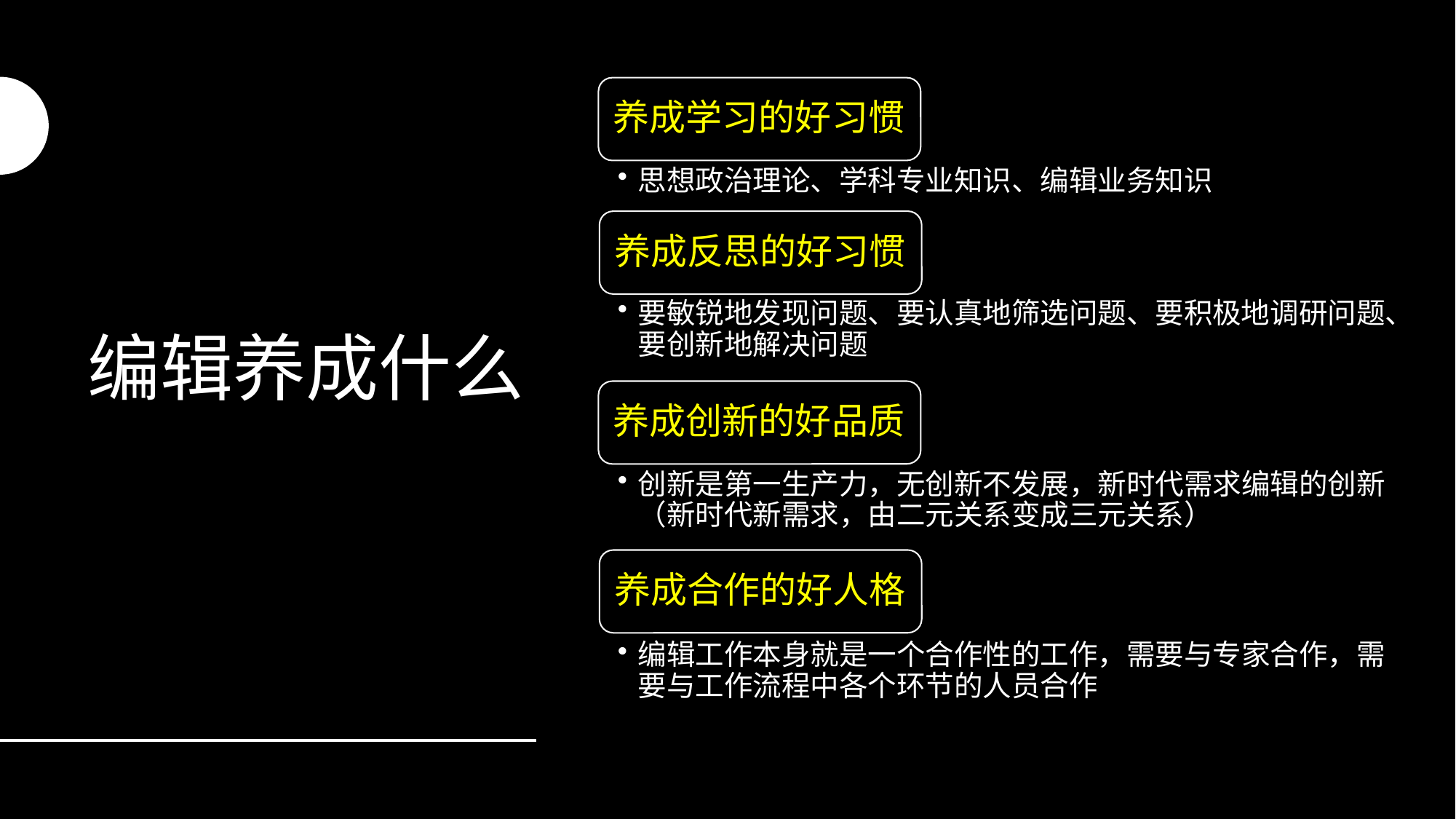

# 编辑养成什么
养成学习的好习惯
思想政治理论、学科专业知识、编辑业务知识
养成反思的好习惯
要敏锐地发现问题、要认真地筛选问题、要积极地调研问题、要创新地解决问题
养成创新的好品质
创新是第一生产力，无创新不发展，新时代需求编辑的创新（新时代新需求，由二元关系变成三元关系）
养成合作的好人格
编辑工作本身就是一个合作性的工作，需要与专家合作，需要与工作流程中各个环节的人员合作